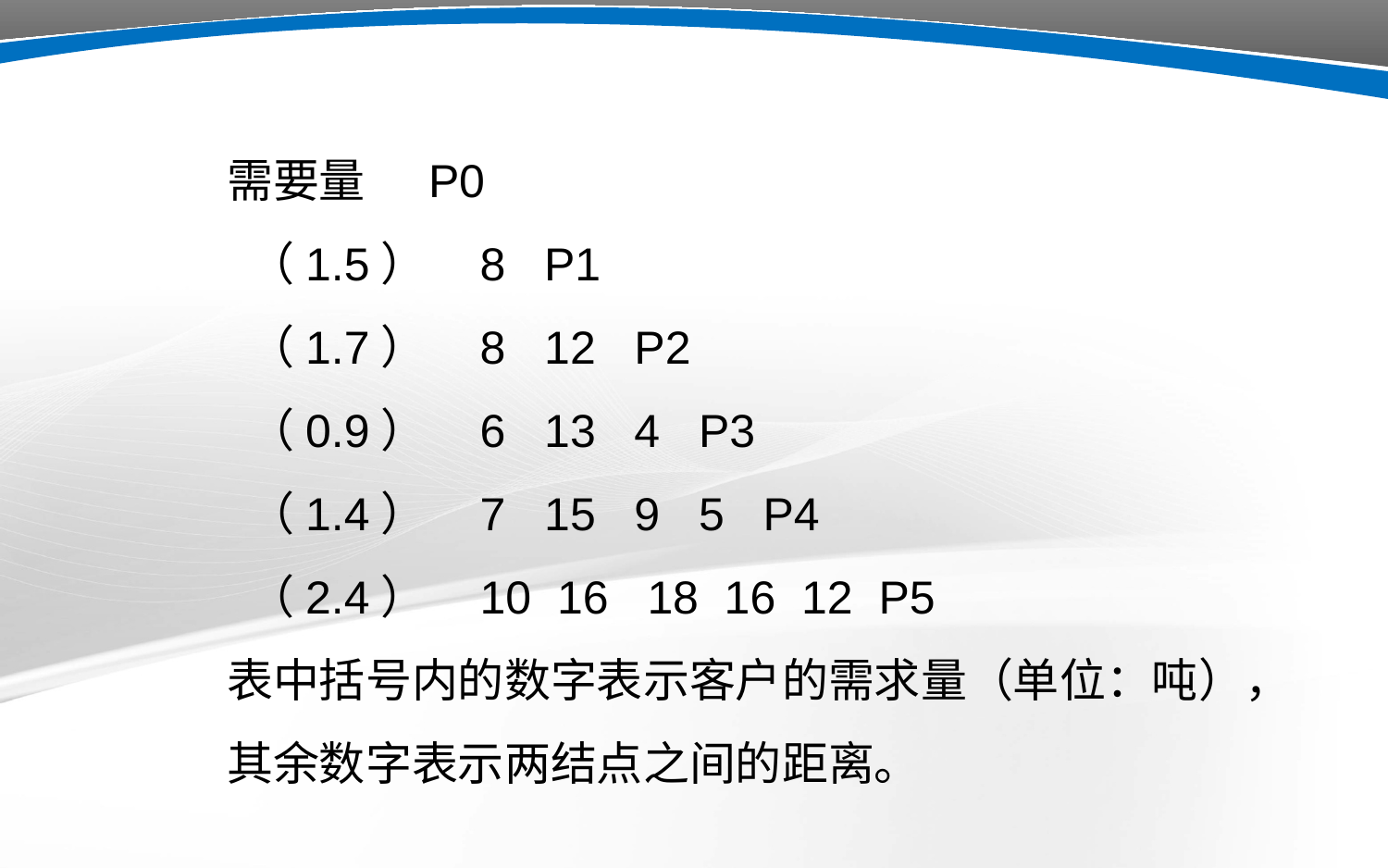

需要量     P0
 （1.5）    8   P1
 （1.7）    8   12   P2
 （0.9）    6   13   4   P3
 （1.4）    7   15   9   5   P4
 （2.4）    10  16   18  16  12  P5
表中括号内的数字表示客户的需求量（单位：吨），其余数字表示两结点之间的距离。